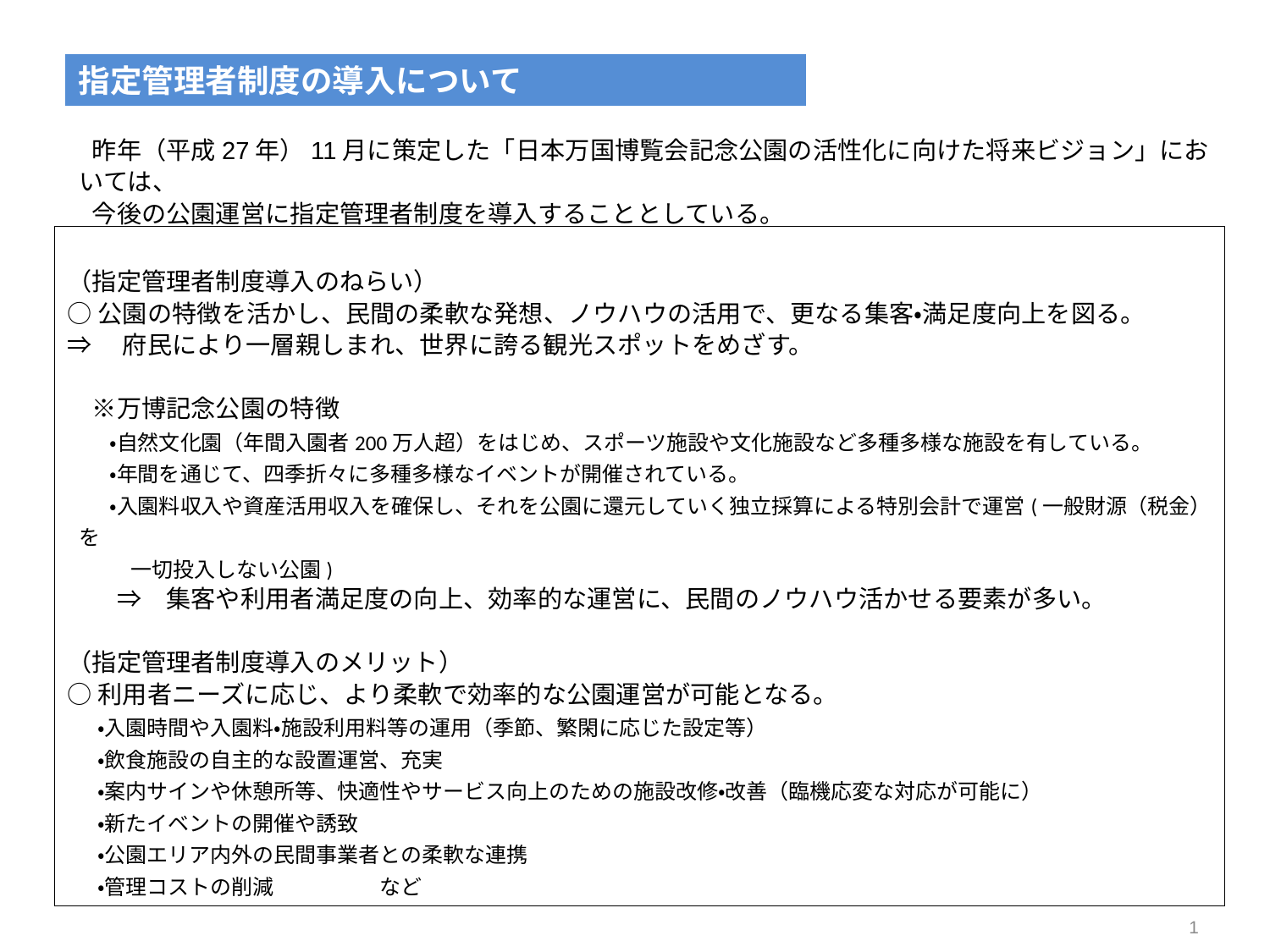

指定管理者制度の導入について
　昨年（平成27年）11月に策定した「日本万国博覧会記念公園の活性化に向けた将来ビジョン」においては、
　今後の公園運営に指定管理者制度を導入することとしている。

（指定管理者制度導入のねらい）
○公園の特徴を活かし、民間の柔軟な発想、ノウハウの活用で、更なる集客・満足度向上を図る。
⇒　府民により一層親しまれ、世界に誇る観光スポットをめざす。

　※万博記念公園の特徴
　　・自然文化園（年間入園者200万人超）をはじめ、スポーツ施設や文化施設など多種多様な施設を有している。
　　・年間を通じて、四季折々に多種多様なイベントが開催されている。
　　・入園料収入や資産活用収入を確保し、それを公園に還元していく独立採算による特別会計で運営(一般財源（税金）を
　　　一切投入しない公園)
　　⇒　集客や利用者満足度の向上、効率的な運営に、民間のノウハウ活かせる要素が多い。

（指定管理者制度導入のメリット）
○利用者ニーズに応じ、より柔軟で効率的な公園運営が可能となる。
　  ・入園時間や入園料・施設利用料等の運用（季節、繁閑に応じた設定等）
　  ・飲食施設の自主的な設置運営、充実
　  ・案内サインや休憩所等、快適性やサービス向上のための施設改修・改善（臨機応変な対応が可能に）
　  ・新たイベントの開催や誘致
　  ・公園エリア内外の民間事業者との柔軟な連携
　  ・管理コストの削減　　　　　など
1